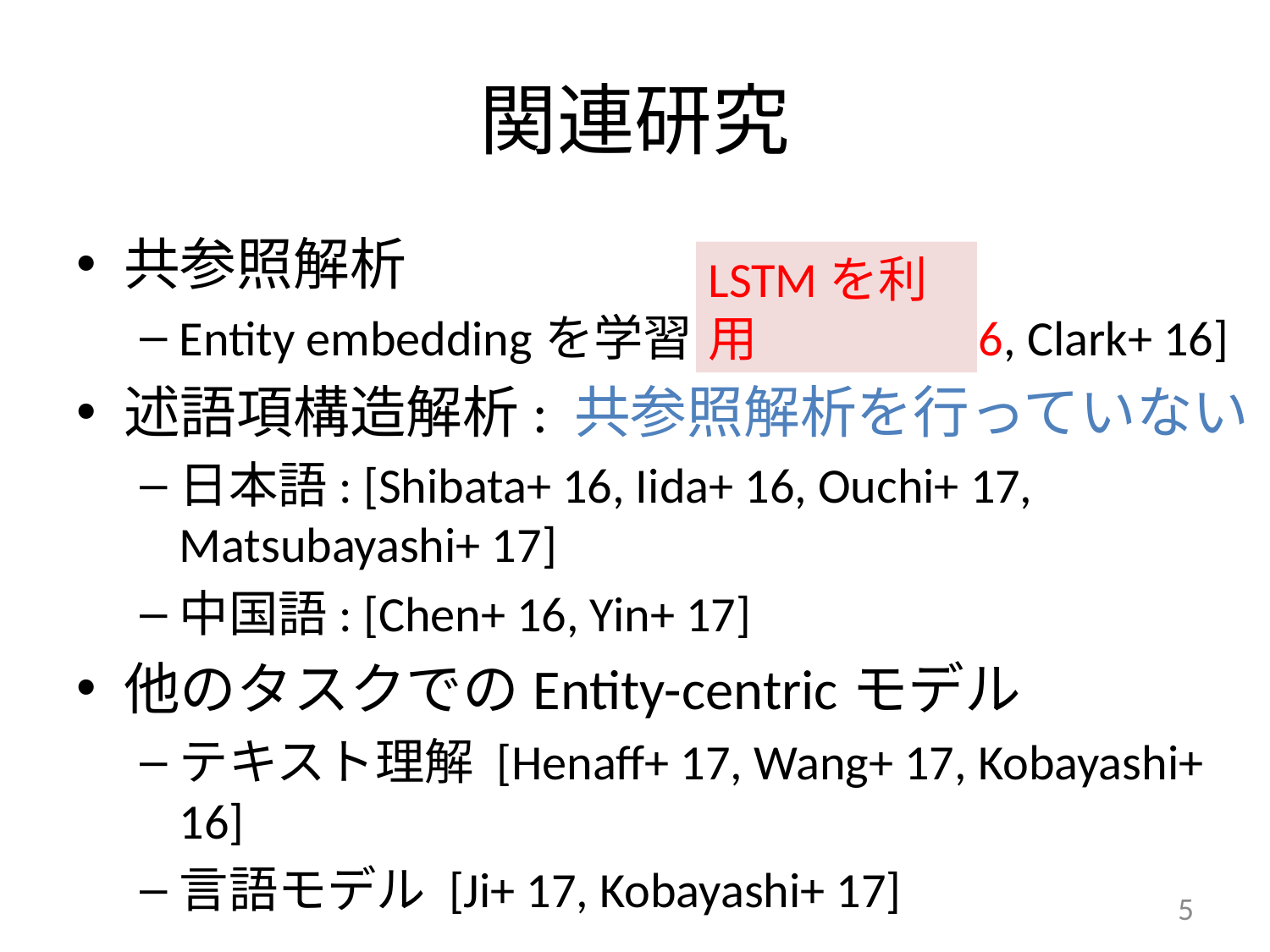

# 関連研究
共参照解析
Entity embeddingを学習 [Wiseman+ 16, Clark+ 16]
述語項構造解析: 共参照解析を行っていない
日本語: [Shibata+ 16, Iida+ 16, Ouchi+ 17, Matsubayashi+ 17]
中国語: [Chen+ 16, Yin+ 17]
他のタスクでのEntity-centricモデル
テキスト理解 [Henaff+ 17, Wang+ 17, Kobayashi+ 16]
言語モデル [Ji+ 17, Kobayashi+ 17]

LSTMを利用
5